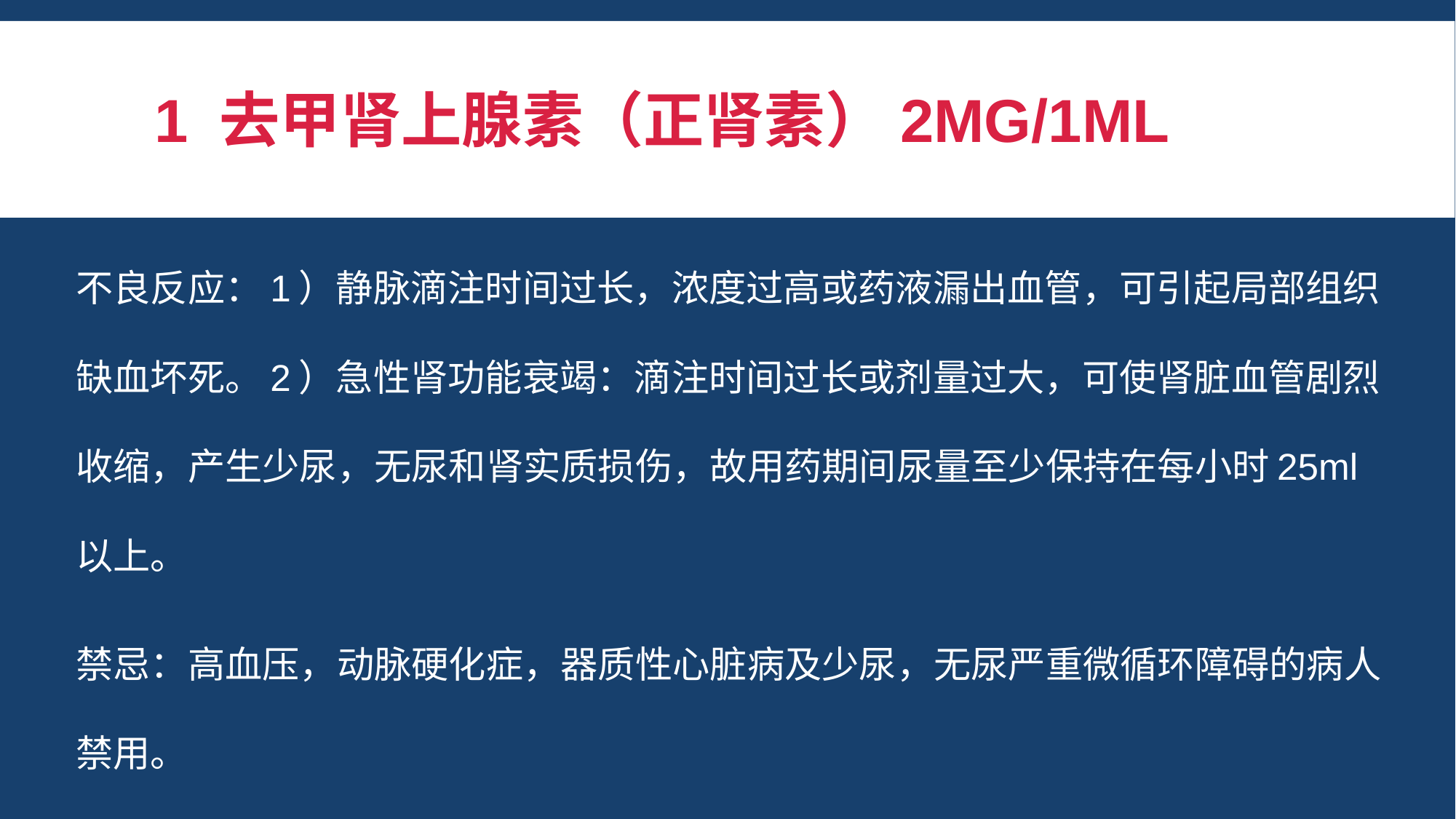

# 1 去甲肾上腺素（正肾素）2mg/1ml
不良反应：1）静脉滴注时间过长，浓度过高或药液漏出血管，可引起局部组织缺血坏死。2）急性肾功能衰竭：滴注时间过长或剂量过大，可使肾脏血管剧烈收缩，产生少尿，无尿和肾实质损伤，故用药期间尿量至少保持在每小时25ml以上。
禁忌：高血压，动脉硬化症，器质性心脏病及少尿，无尿严重微循环障碍的病人禁用。